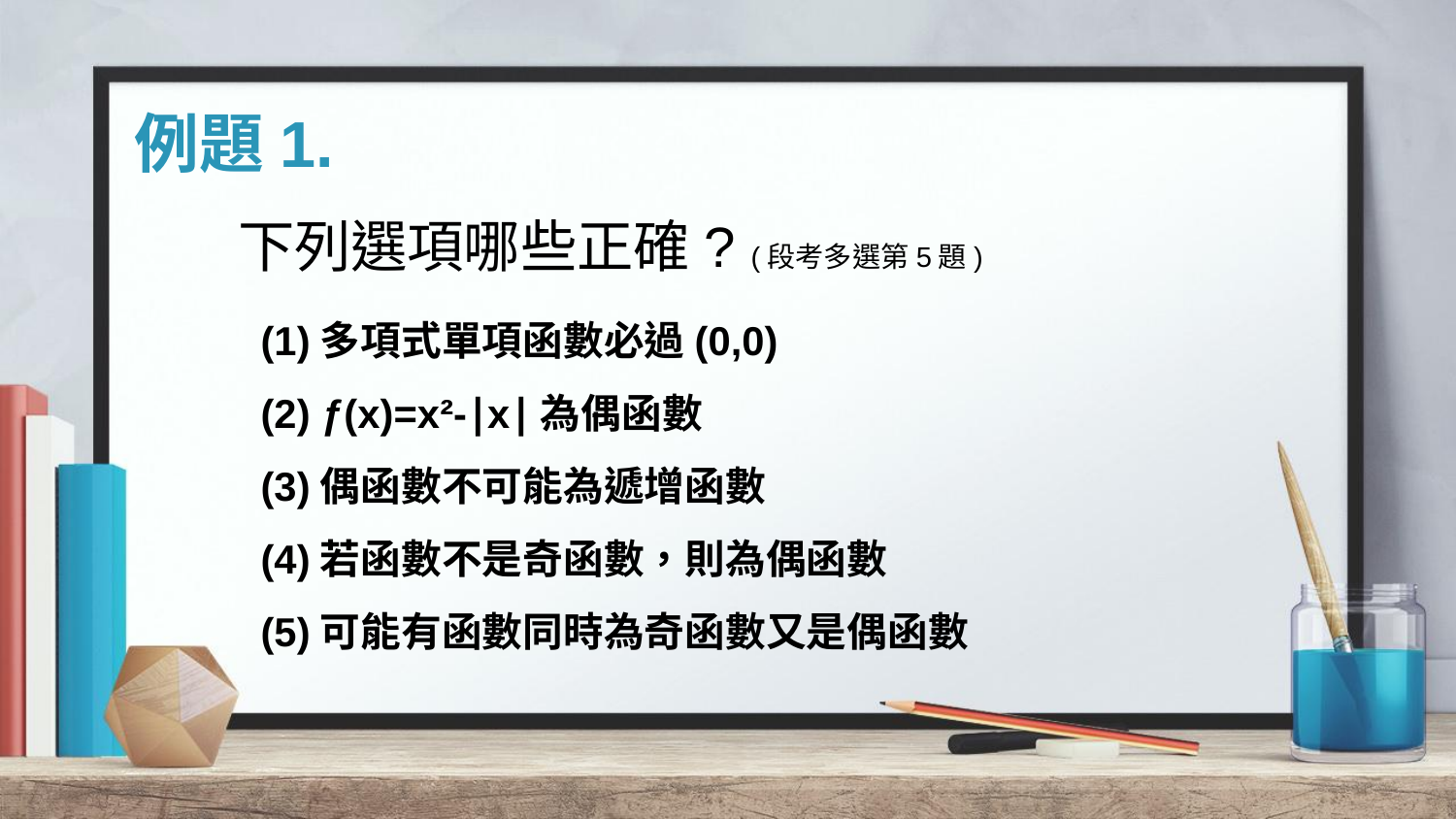

# 例題1.
下列選項哪些正確? (段考多選第5題)
(1)多項式單項函數必過(0,0)
(2) ƒ(x)=x²-∣x∣為偶函數
(3)偶函數不可能為遞增函數
(4)若函數不是奇函數，則為偶函數
(5)可能有函數同時為奇函數又是偶函數